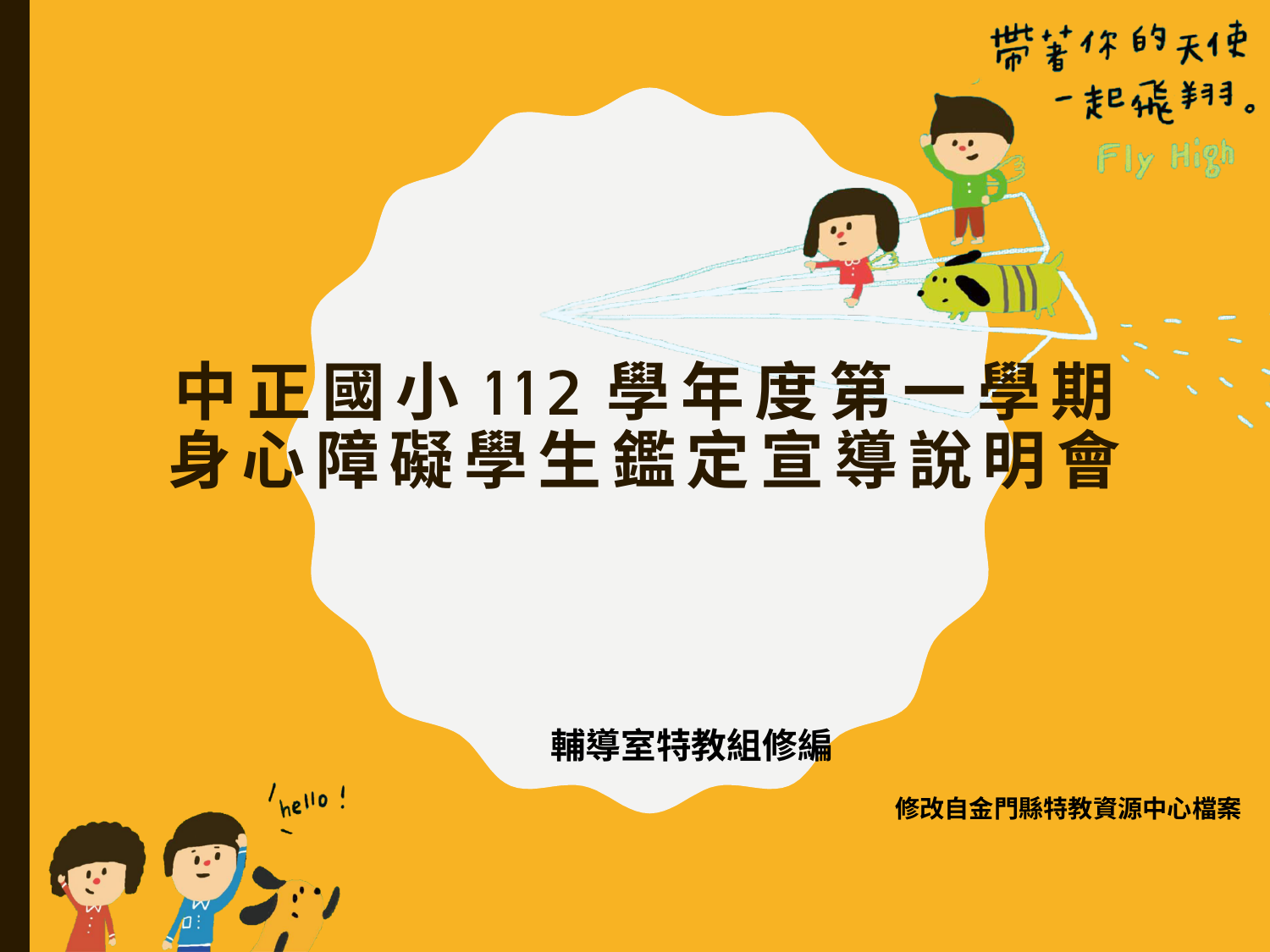

# 中正國小112學年度第一學期 身心障礙學生鑑定宣導說明會
輔導室特教組修編
修改自金門縣特教資源中心檔案